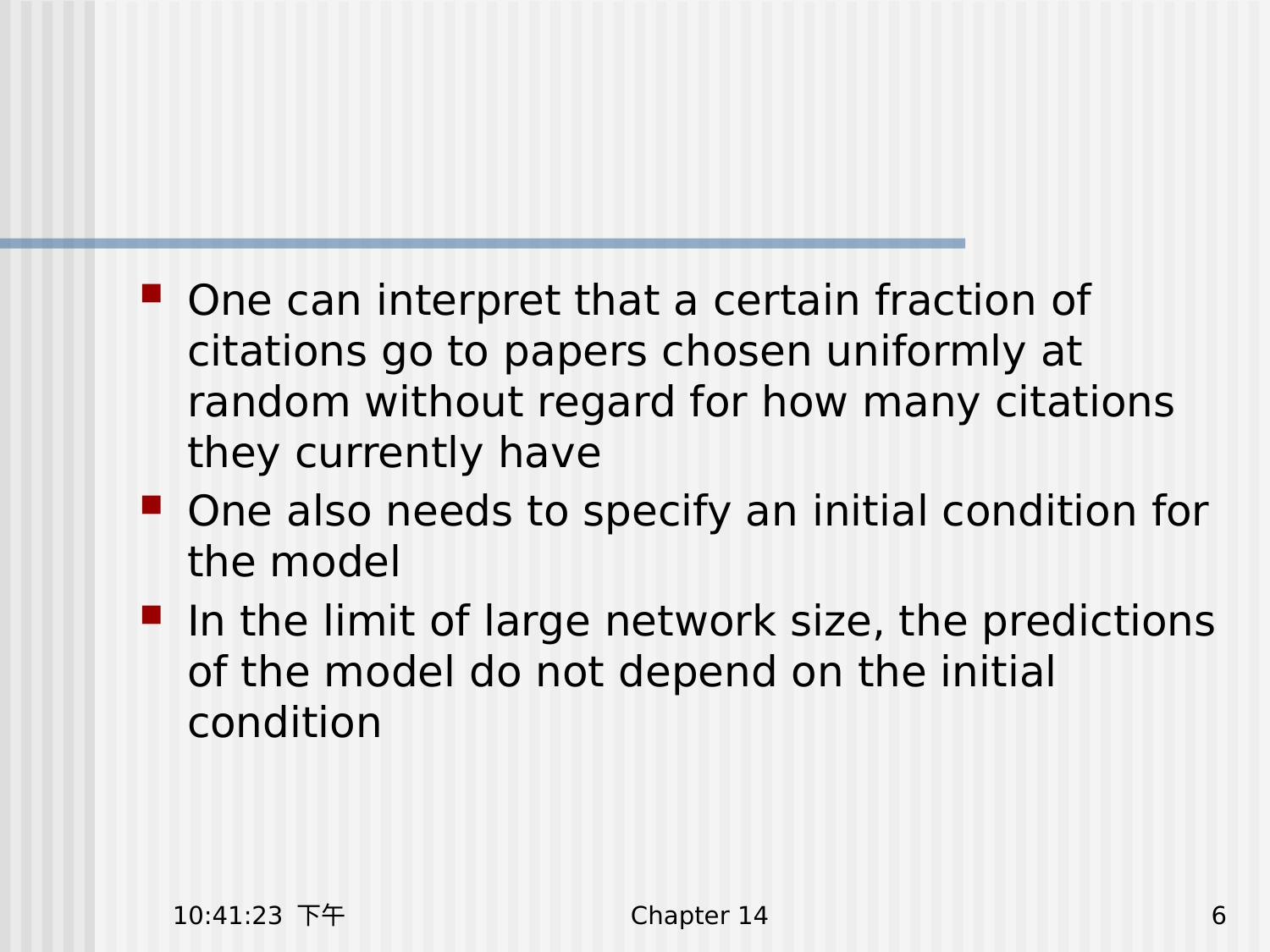

One can interpret that a certain fraction of citations go to papers chosen uniformly at random without regard for how many citations they currently have
One also needs to specify an initial condition for the model
In the limit of large network size, the predictions of the model do not depend on the initial condition

10:41:23 下午
Chapter 14
6